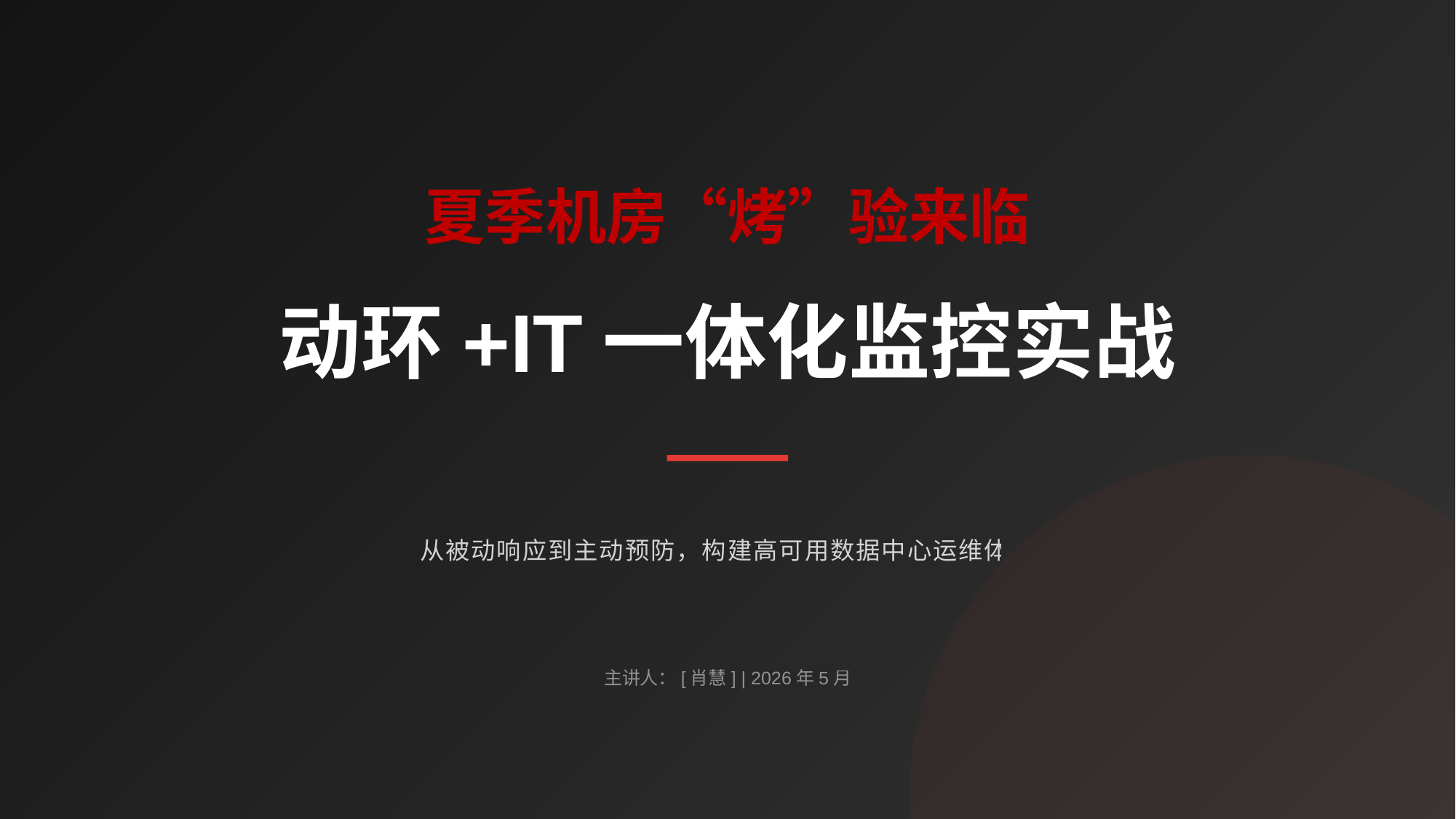

夏季机房“烤”验来临
动环+IT一体化监控实战

从被动响应到主动预防，构建高可用数据中心运维体系
主讲人：[肖慧] | 2026年5月